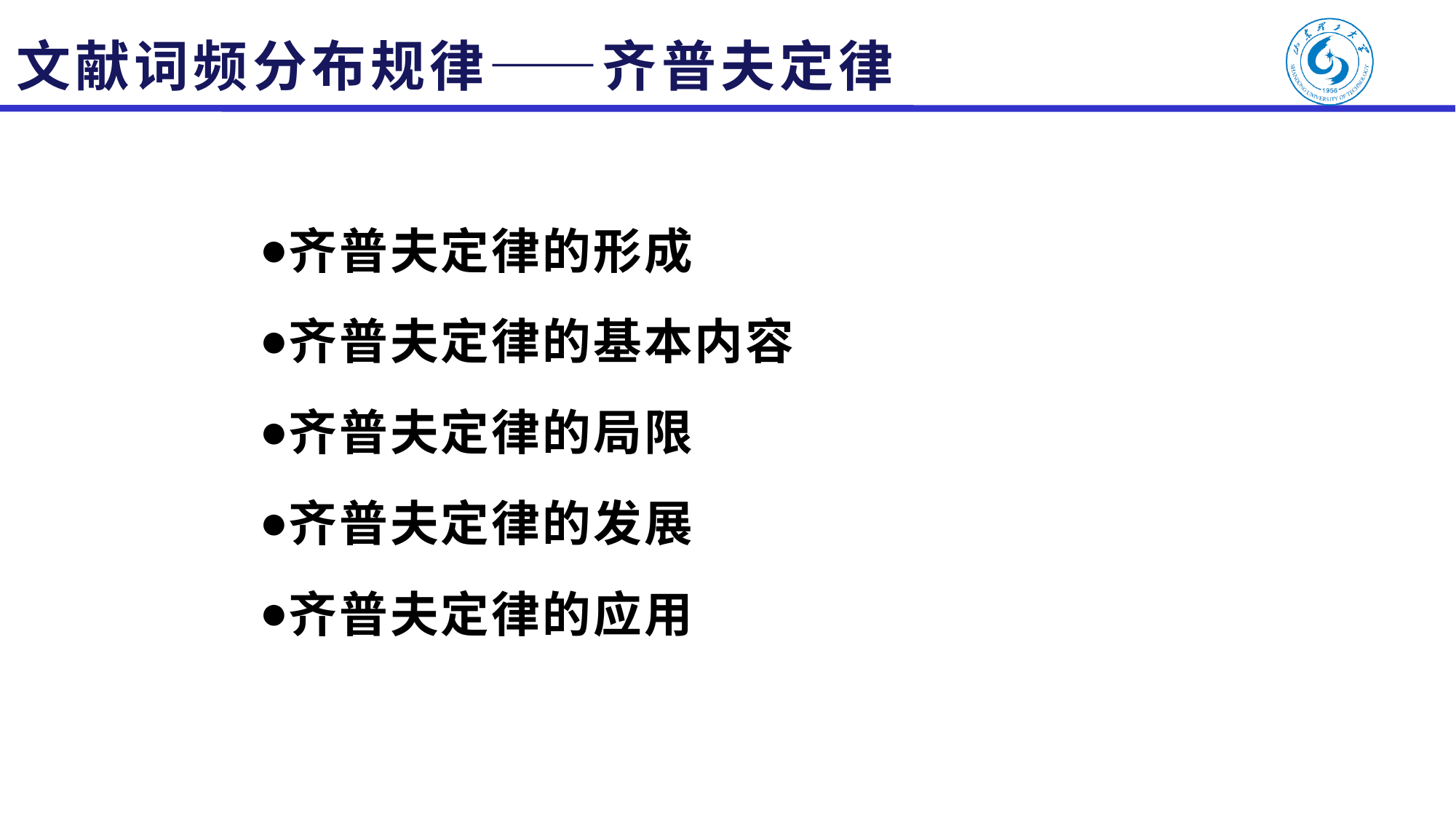

# 文献词频分布规律——齐普夫定律
齐普夫定律的形成
齐普夫定律的基本内容
齐普夫定律的局限
齐普夫定律的发展
齐普夫定律的应用